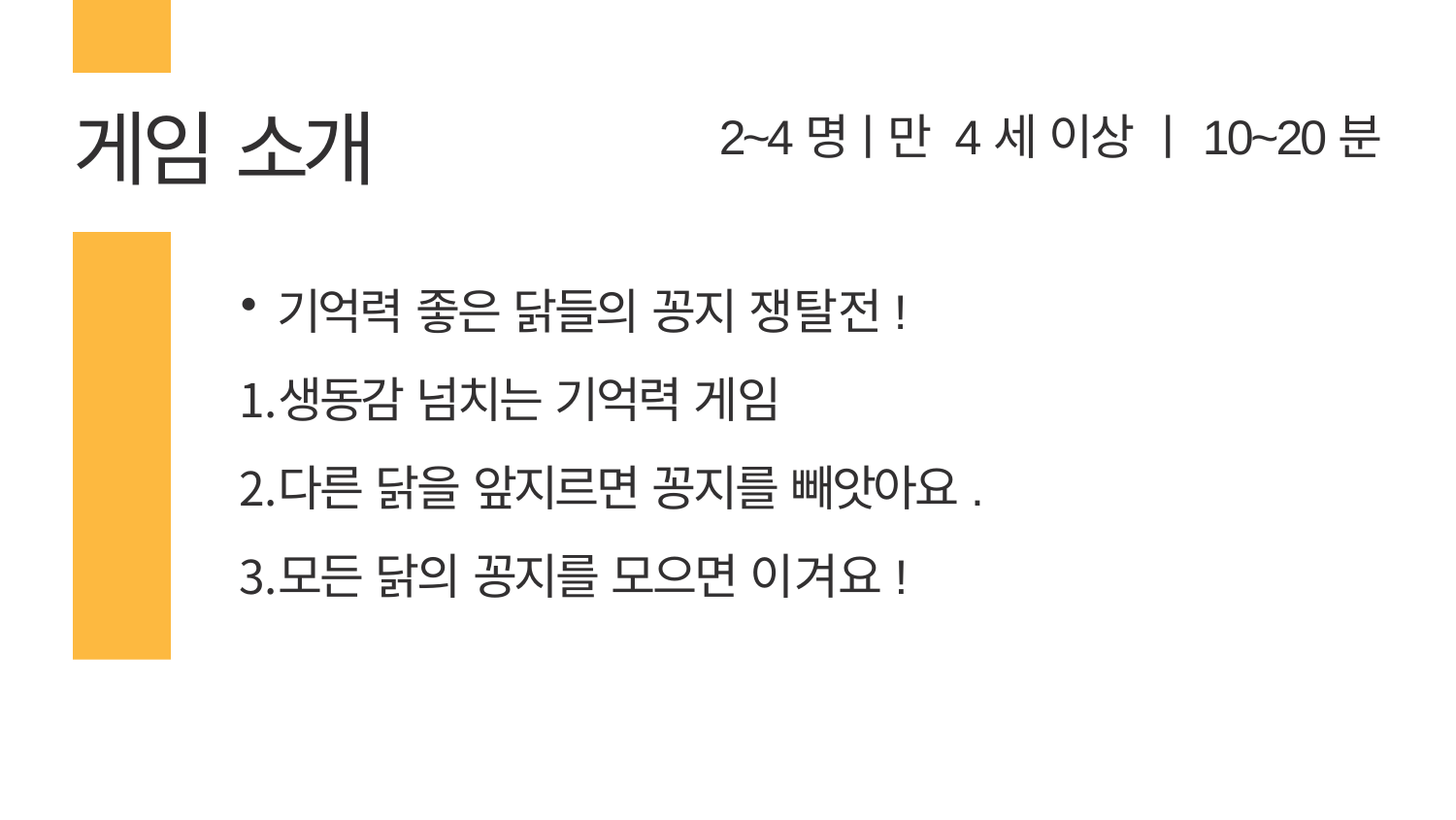

# 게임 소개
2~4명ㅣ만 4세 이상 ㅣ10~20분

기억력 좋은 닭들의 꽁지 쟁탈전!
생동감 넘치는 기억력 게임
다른 닭을 앞지르면 꽁지를 빼앗아요.
모든 닭의 꽁지를 모으면 이겨요!